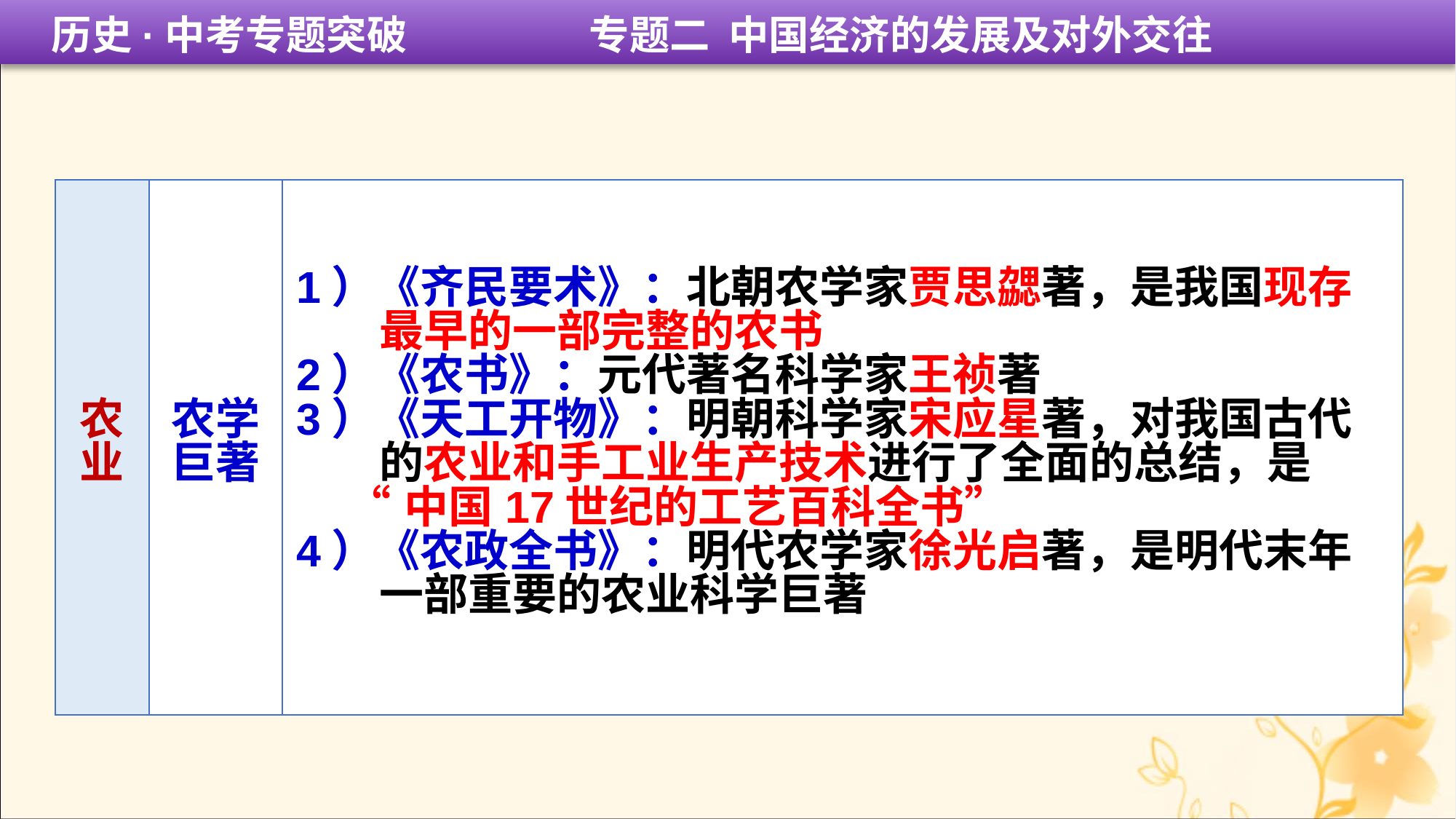

历史·中考专题突破                    专题二  中国经济的发展及对外交往
| 农 业 | 农学 巨著 | 1）《齐民要术》：北朝农学家贾思勰著，是我国现存 最早的一部完整的农书 2）《农书》：元代著名科学家王祯著 3）《天工开物》：明朝科学家宋应星著，对我国古代 的农业和手工业生产技术进行了全面的总结，是 “中国17世纪的工艺百科全书” 4）《农政全书》：明代农学家徐光启著，是明代末年 一部重要的农业科学巨著 |
| --- | --- | --- |